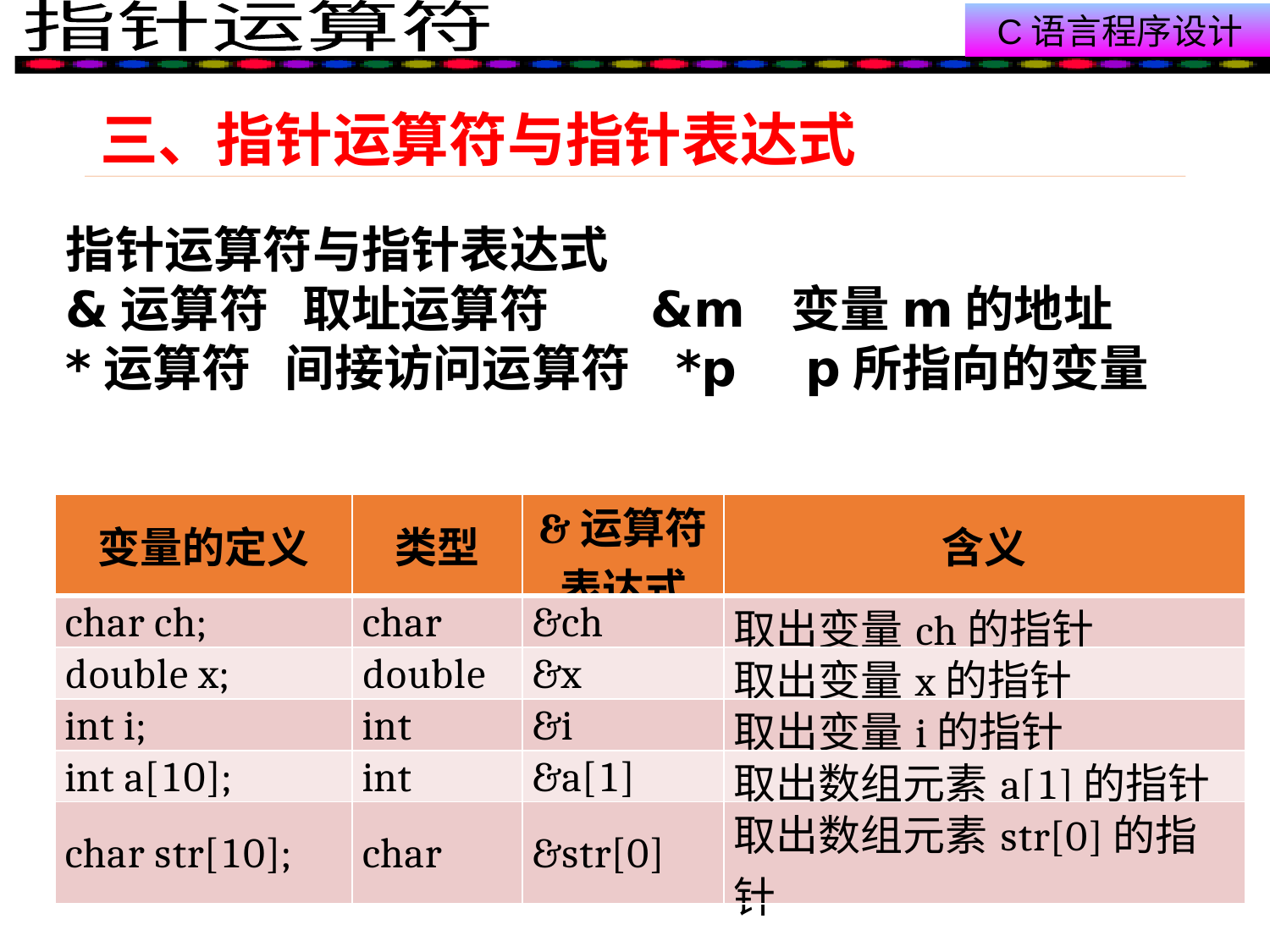

# 三、指针运算符与指针表达式
指针运算符与指针表达式
&运算符   取址运算符        &m  变量m的地址
*运算符   间接访问运算符   *p    p所指向的变量

| 变量的定义 | 类型 | &运算符表达式 | 含义 |
| --- | --- | --- | --- |
| char ch; | char | &ch | 取出变量ch的指针 |
| double x; | double | &x | 取出变量x的指针 |
| int i; | int | &i | 取出变量i的指针 |
| int a[10]; | int | &a[1] | 取出数组元素a[1]的指针 |
| char str[10]; | char | &str[0] | 取出数组元素str[0]的指针 |